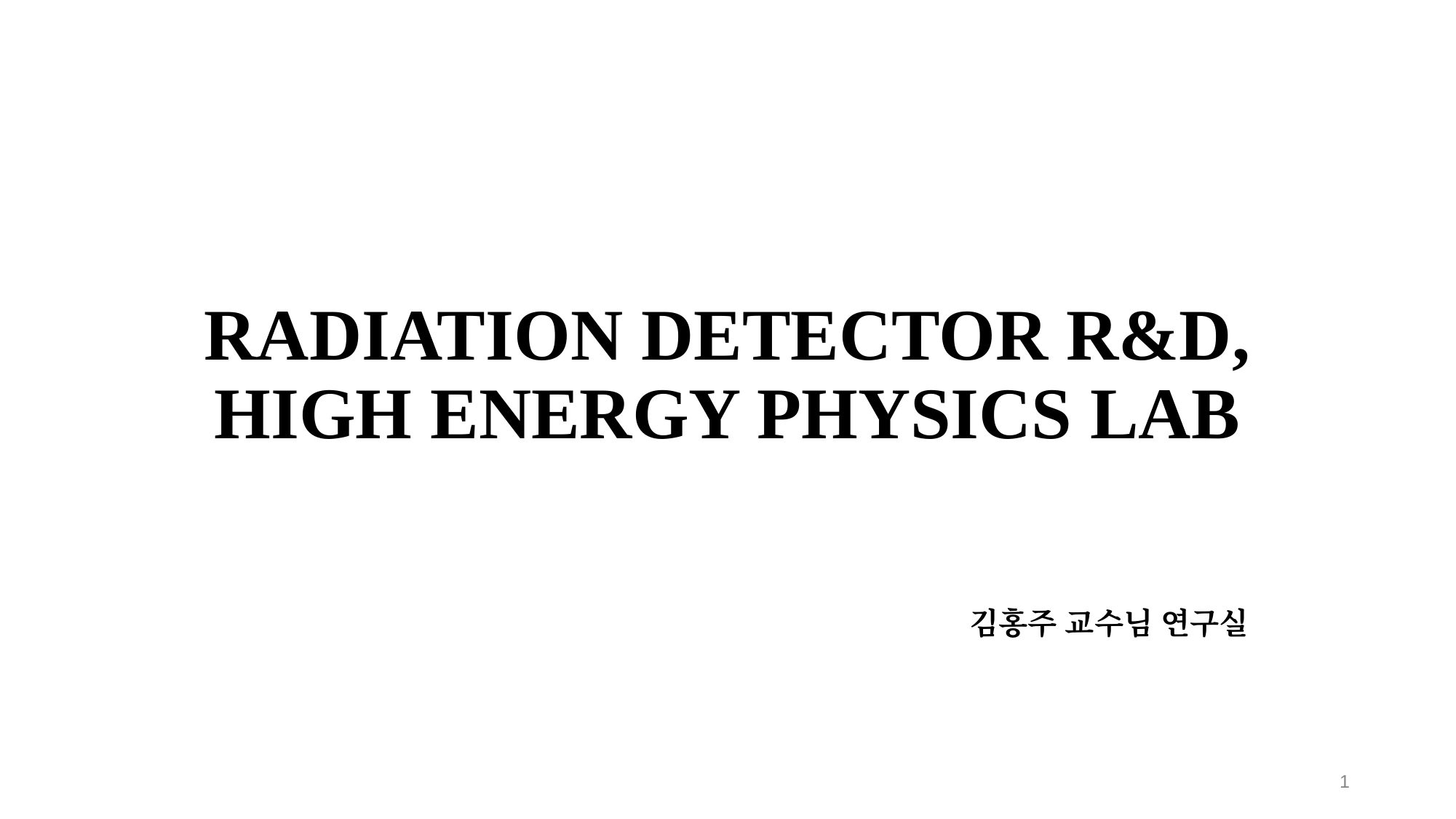

RADIATION DETECTOR R&D, HIGH ENERGY PHYSICS LAB
김홍주 교수님 연구실
1